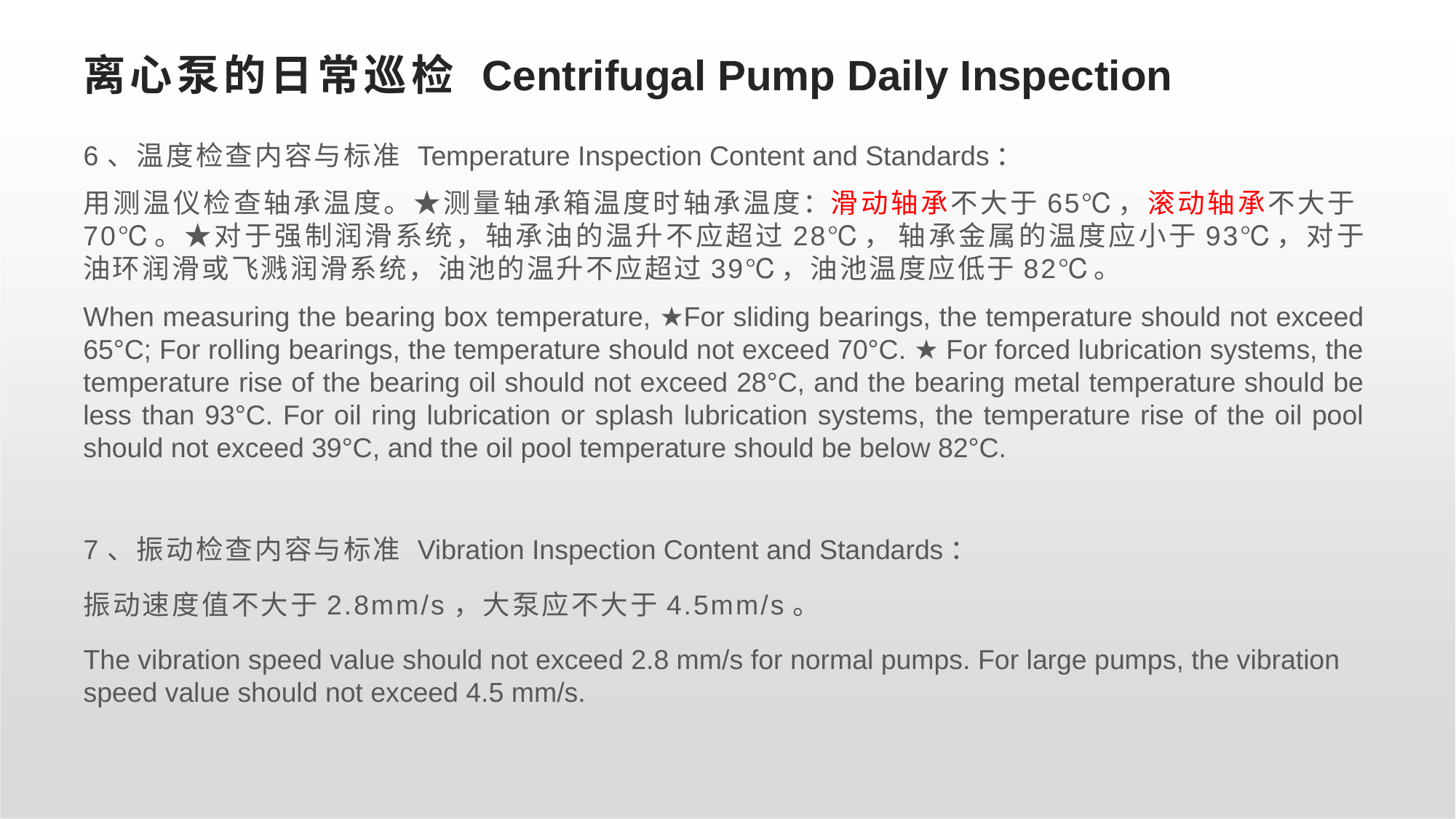

离心泵的日常巡检 Centrifugal Pump Daily Inspection
6、温度检查内容与标准 Temperature Inspection Content and Standards：
用测温仪检查轴承温度。★测量轴承箱温度时轴承温度：滑动轴承不大于65℃，滚动轴承不大于70℃。★对于强制润滑系统，轴承油的温升不应超过28℃， 轴承金属的温度应小于93℃，对于油环润滑或飞溅润滑系统，油池的温升不应超过39℃，油池温度应低于82℃。
When measuring the bearing box temperature, ★For sliding bearings, the temperature should not exceed 65°C; For rolling bearings, the temperature should not exceed 70°C. ★ For forced lubrication systems, the temperature rise of the bearing oil should not exceed 28°C, and the bearing metal temperature should be less than 93°C. For oil ring lubrication or splash lubrication systems, the temperature rise of the oil pool should not exceed 39°C, and the oil pool temperature should be below 82°C.

7、振动检查内容与标准 Vibration Inspection Content and Standards：
振动速度值不大于2.8mm/s，大泵应不大于4.5mm/s。
The vibration speed value should not exceed 2.8 mm/s for normal pumps. For large pumps, the vibration speed value should not exceed 4.5 mm/s.